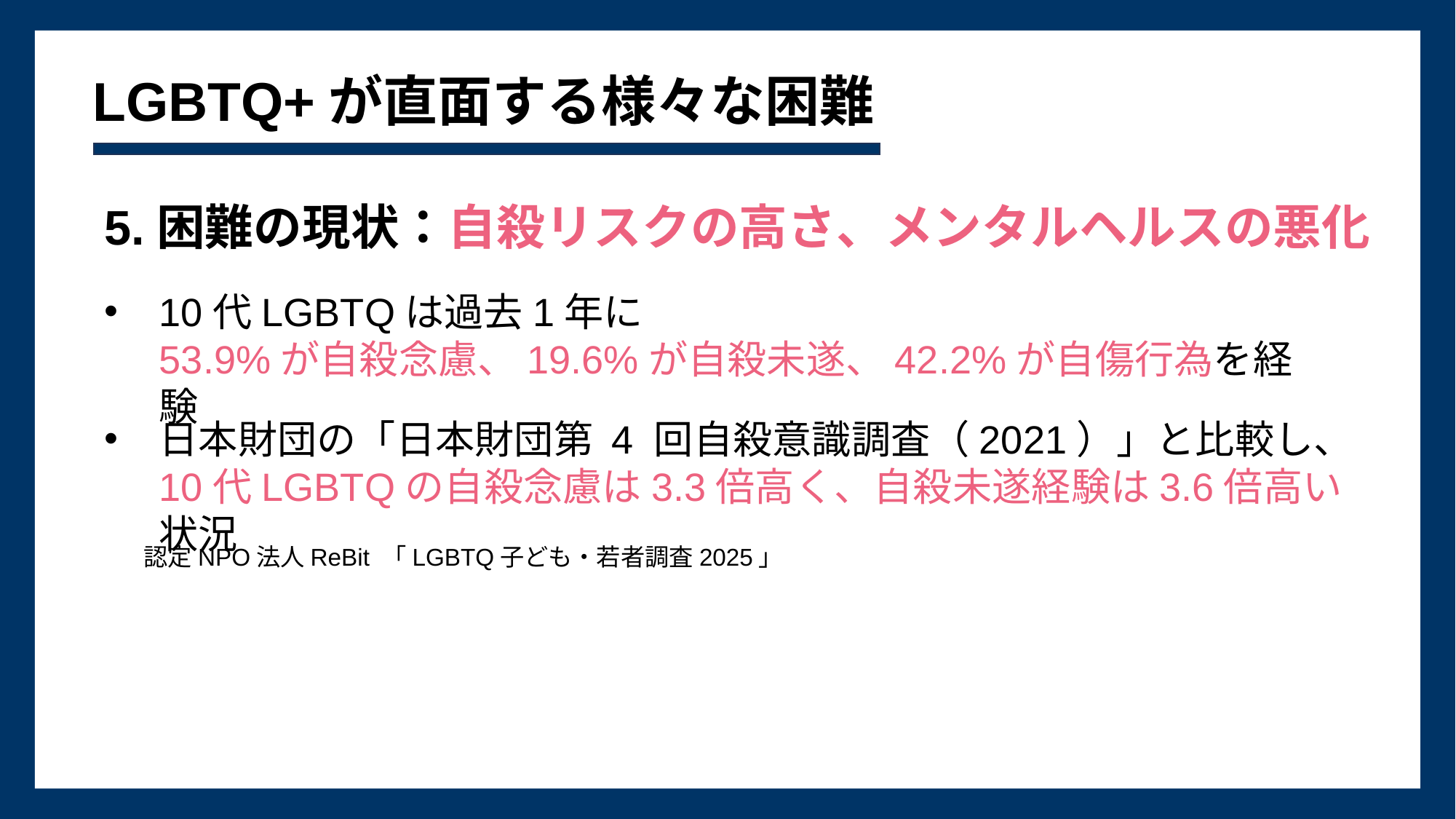

# LGBTQ+が直面する様々な困難

5.困難の現状：自殺リスクの高さ、メンタルヘルスの悪化
10代LGBTQは過去1年に
53.9%が自殺念慮、19.6%が自殺未遂、42.2%が自傷行為を経験
日本財団の「日本財団第 4 回自殺意識調査（2021）」と比較し、10代LGBTQの自殺念慮は3.3倍高く、自殺未遂経験は3.6倍高い状況
認定NPO法人ReBit 「LGBTQ子ども・若者調査2025」